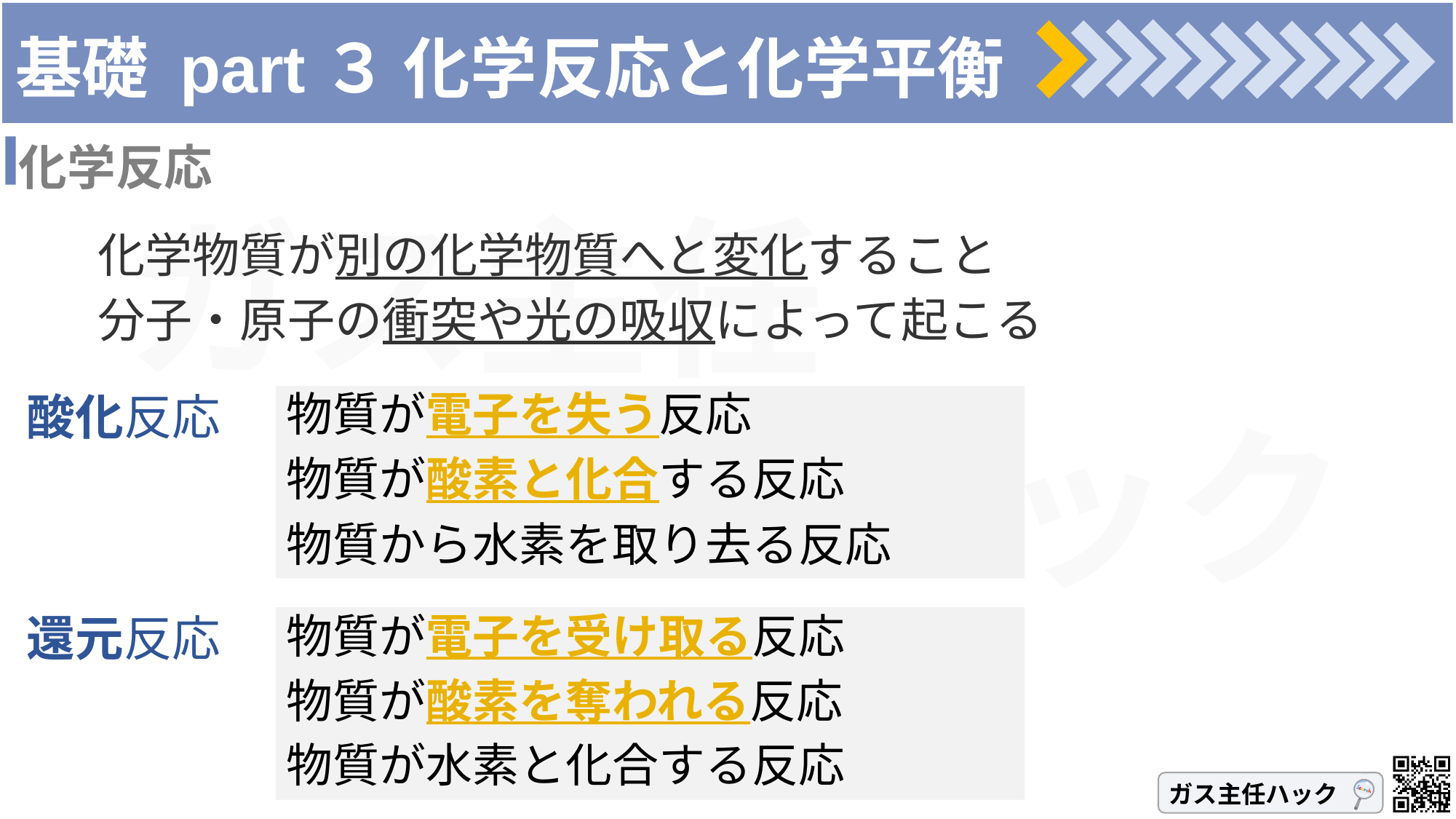

基礎 part３ 化学反応と化学平衡

化学反応

化学物質が別の化学物質へと変化すること
分子・原子の衝突や光の吸収によって起こる

物質が電子を失う反応
物質が酸素と化合する反応
物質から水素を取り去る反応
酸化反応
物質が電子を受け取る反応
物質が酸素を奪われる反応
物質が水素と化合する反応
還元反応